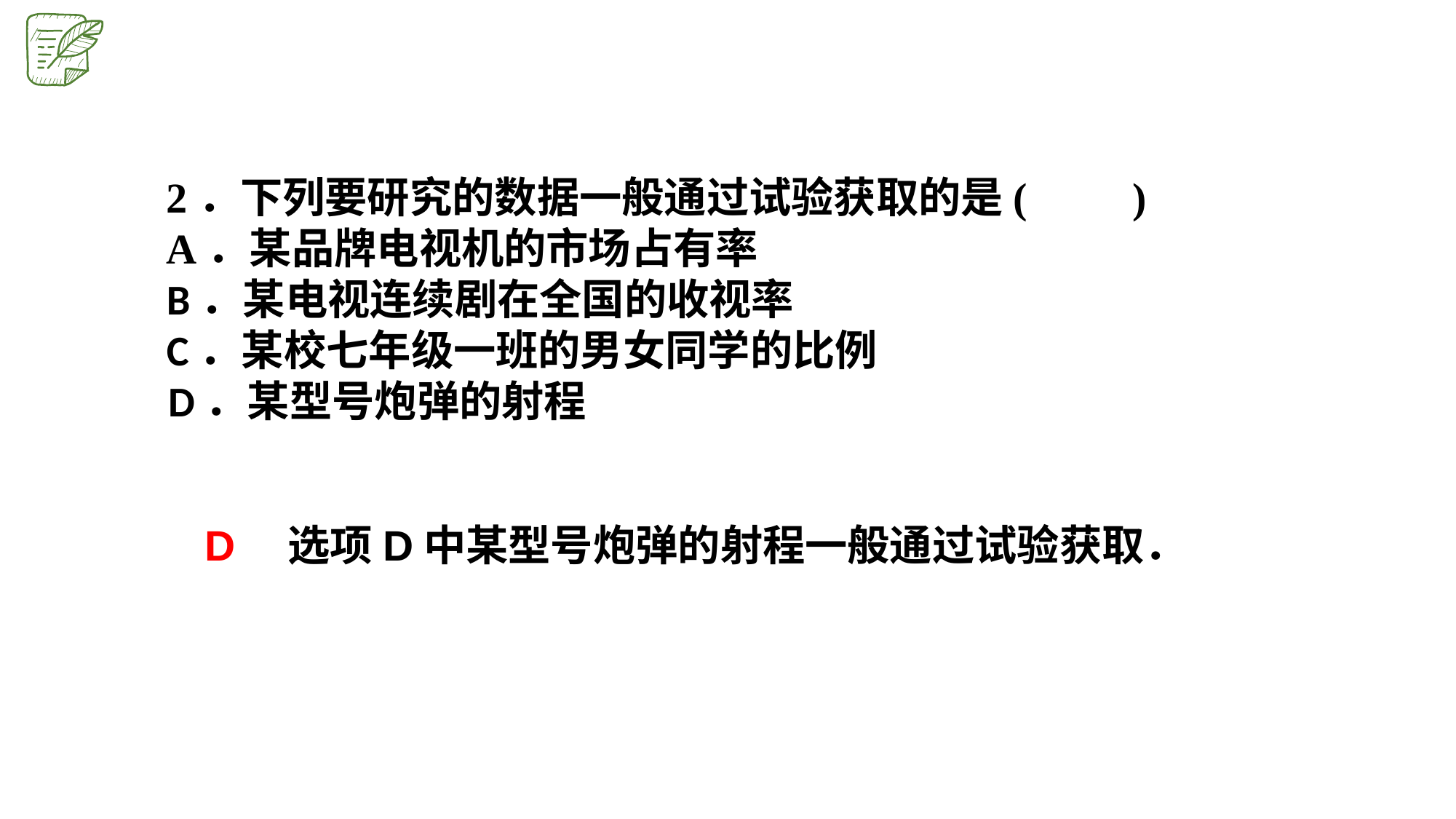

2．下列要研究的数据一般通过试验获取的是(　　)A．某品牌电视机的市场占有率B．某电视连续剧在全国的收视率C．某校七年级一班的男女同学的比例D．某型号炮弹的射程
D　选项D中某型号炮弹的射程一般通过试验获取．